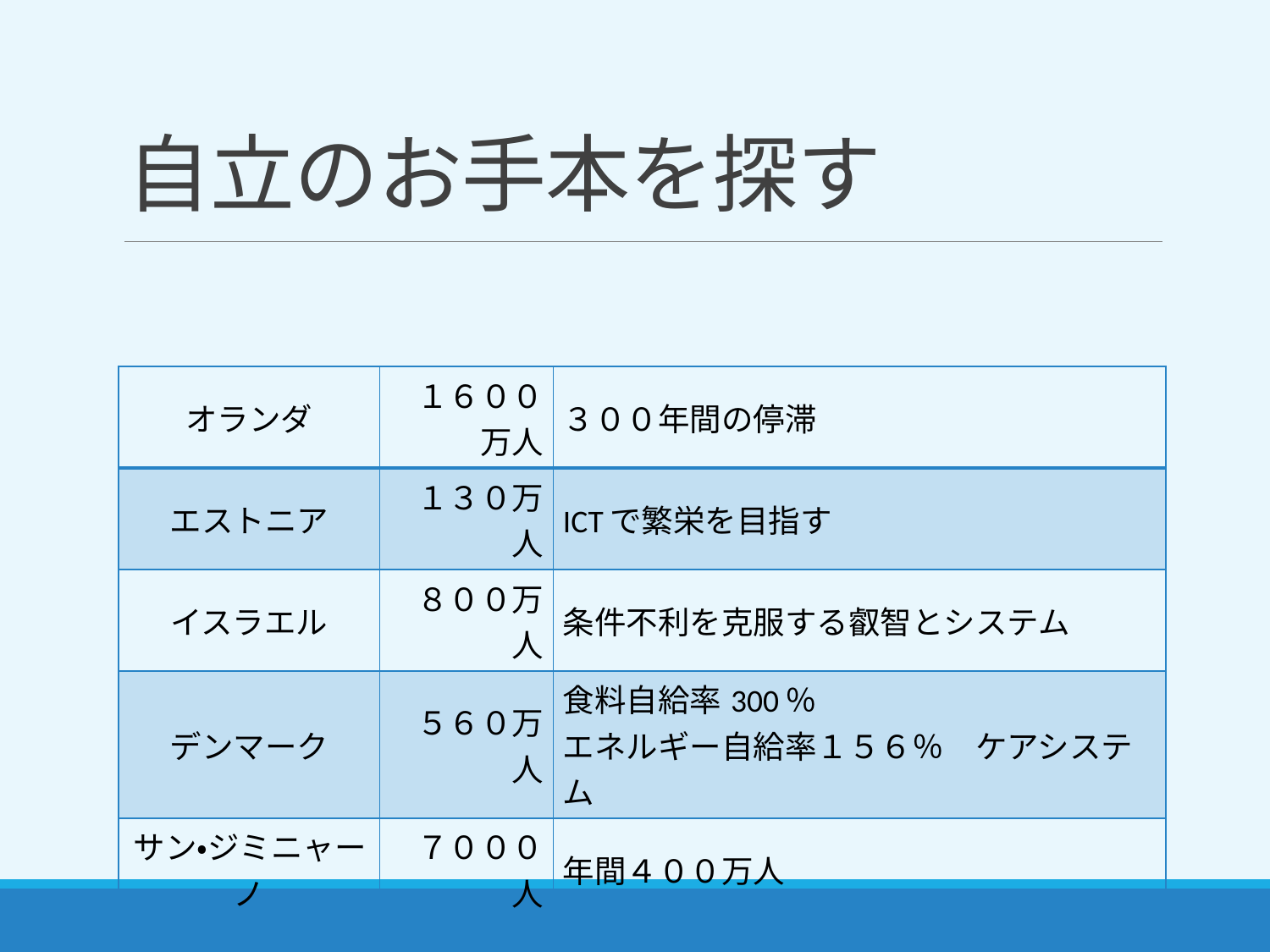

# 自立のお手本を探す
| オランダ | １６００万人 | ３００年間の停滞 |
| --- | --- | --- |
| エストニア | １３０万人 | ICTで繁栄を目指す |
| イスラエル | ８００万人 | 条件不利を克服する叡智とシステム |
| デンマーク | ５６０万人 | 食料自給率300％　 エネルギー自給率１５６％　ケアシステム |
| サン・ジミニャーノ | ７０００人 | 年間４００万人 |